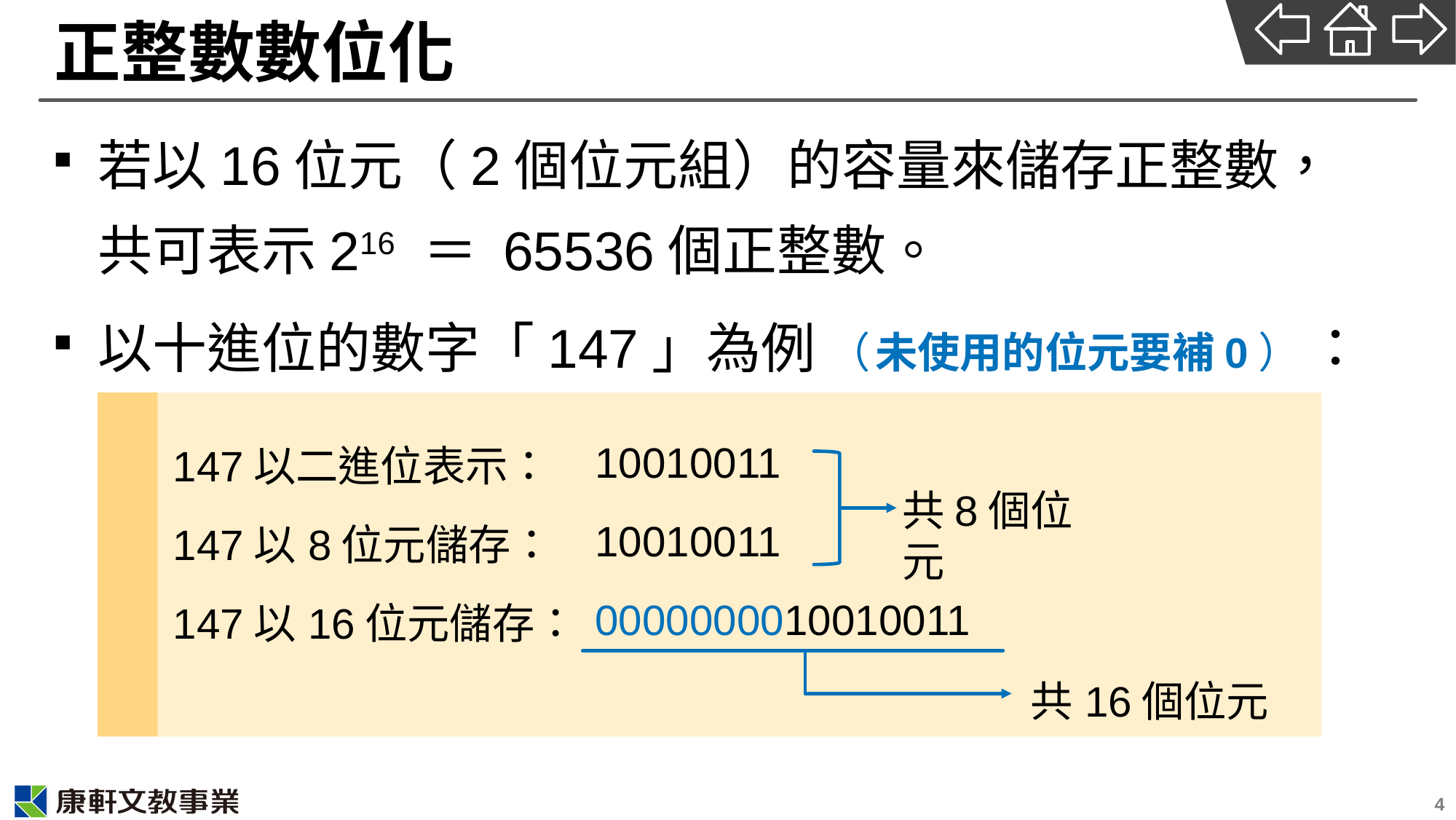

# 正整數數位化
若以16位元（2個位元組）的容量來儲存正整數，
共可表示216 ＝ 65536個正整數。
以十進位的數字「147」為例 （ 未使用的位元要補0） ：

| 147以二進位表示： | 10010011 |  |
| --- | --- | --- |
| 147以8位元儲存： | 10010011 |  |
| 147以16位元儲存： | 0000000010010011 |  |
|  |  | 共16個位元 |

共8個位元

4